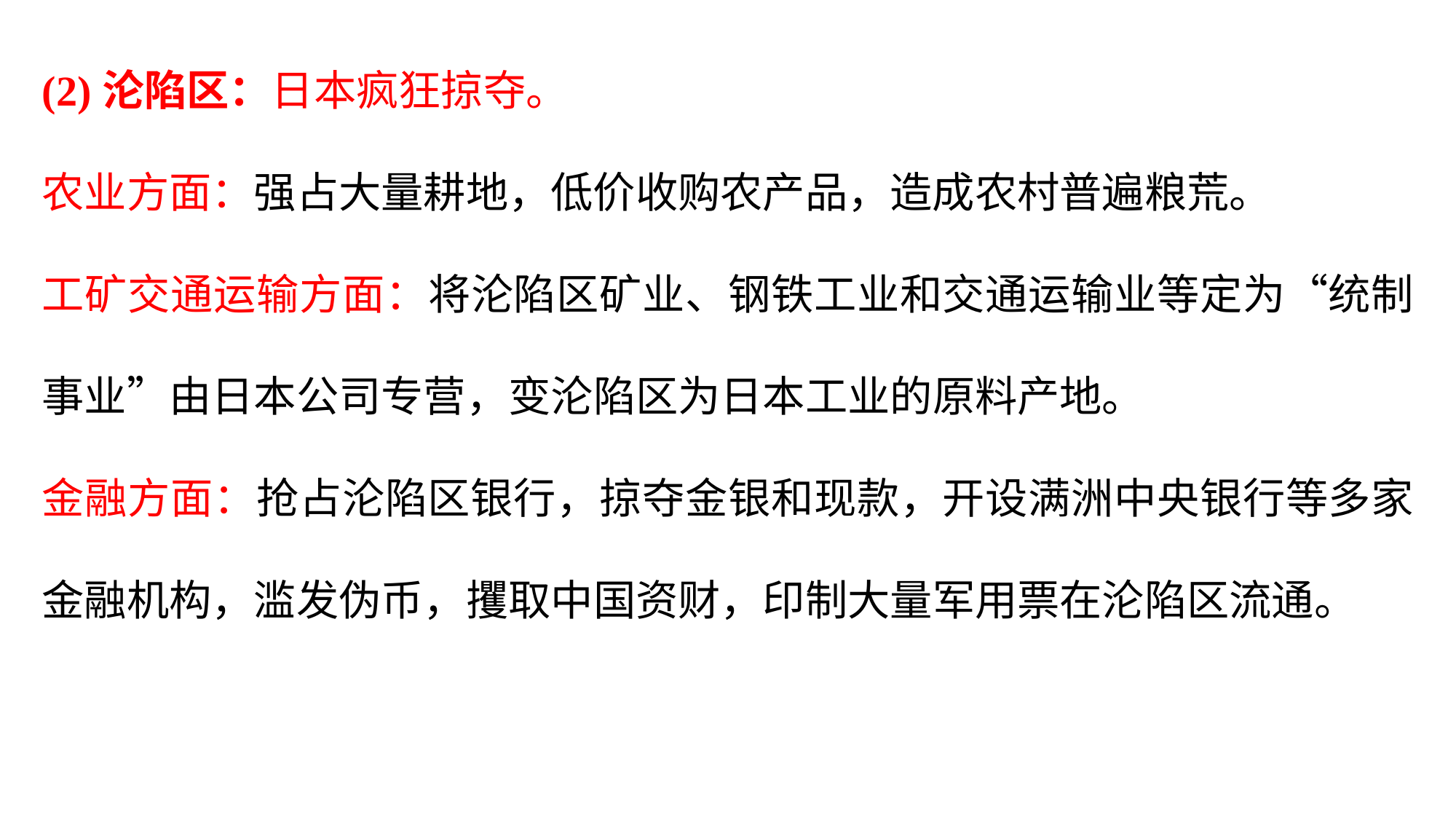

(2)沦陷区：日本疯狂掠夺。
农业方面：强占大量耕地，低价收购农产品，造成农村普遍粮荒。
工矿交通运输方面：将沦陷区矿业、钢铁工业和交通运输业等定为“统制事业”由日本公司专营，变沦陷区为日本工业的原料产地。
金融方面：抢占沦陷区银行，掠夺金银和现款，开设满洲中央银行等多家金融机构，滥发伪币，攫取中国资财，印制大量军用票在沦陷区流通。